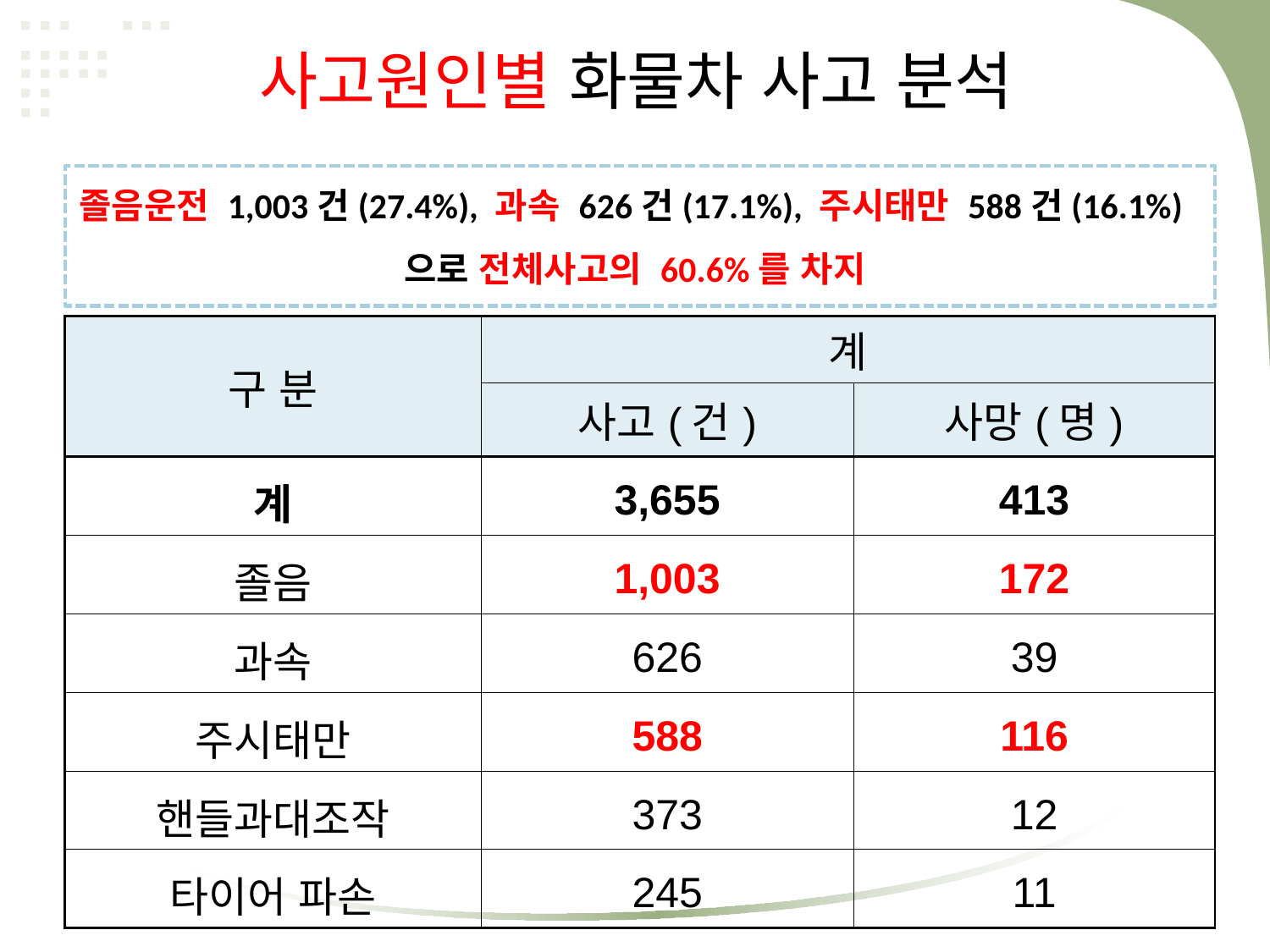

사고원인별 화물차 사고 분석
졸음운전 1,003건(27.4%), 과속 626건(17.1%), 주시태만 588건(16.1%)으로 전체사고의 60.6%를 차지

| 구 분 | 계 |  |
| --- | --- | --- |
|  | 사고(건) | 사망(명) |
| 계 | 3,655 | 413 |
| 졸음 | 1,003 | 172 |
| 과속 | 626 | 39 |
| 주시태만 | 588 | 116 |
| 핸들과대조작 | 373 | 12 |
| 타이어 파손 | 245 | 11 |